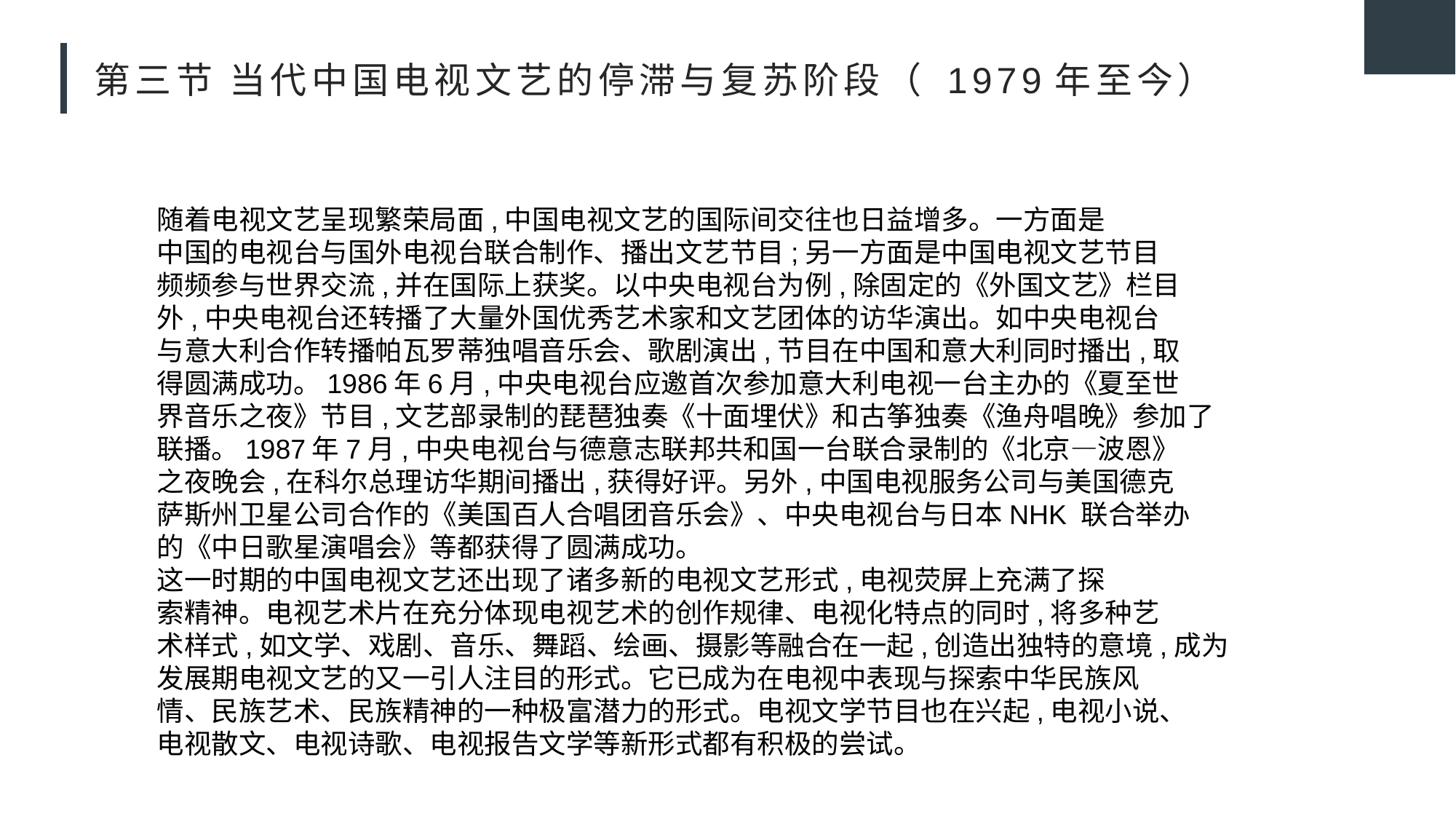

# 第三节 当代中国电视文艺的停滞与复苏阶段（ 1979年至今）
随着电视文艺呈现繁荣局面,中国电视文艺的国际间交往也日益增多。一方面是
中国的电视台与国外电视台联合制作、播出文艺节目;另一方面是中国电视文艺节目
频频参与世界交流,并在国际上获奖。以中央电视台为例,除固定的《外国文艺》栏目
外,中央电视台还转播了大量外国优秀艺术家和文艺团体的访华演出。如中央电视台
与意大利合作转播帕瓦罗蒂独唱音乐会、歌剧演出,节目在中国和意大利同时播出,取
得圆满成功。1986年6月,中央电视台应邀首次参加意大利电视一台主办的《夏至世
界音乐之夜》节目,文艺部录制的琵琶独奏《十面埋伏》和古筝独奏《渔舟唱晚》参加了
联播。1987年7月,中央电视台与德意志联邦共和国一台联合录制的《北京—波恩》
之夜晚会,在科尔总理访华期间播出,获得好评。另外,中国电视服务公司与美国德克
萨斯州卫星公司合作的《美国百人合唱团音乐会》、中央电视台与日本NHK 联合举办
的《中日歌星演唱会》等都获得了圆满成功。
这一时期的中国电视文艺还出现了诸多新的电视文艺形式,电视荧屏上充满了探
索精神。电视艺术片在充分体现电视艺术的创作规律、电视化特点的同时,将多种艺
术样式,如文学、戏剧、音乐、舞蹈、绘画、摄影等融合在一起,创造出独特的意境,成为
发展期电视文艺的又一引人注目的形式。它已成为在电视中表现与探索中华民族风
情、民族艺术、民族精神的一种极富潜力的形式。电视文学节目也在兴起,电视小说、
电视散文、电视诗歌、电视报告文学等新形式都有积极的尝试。